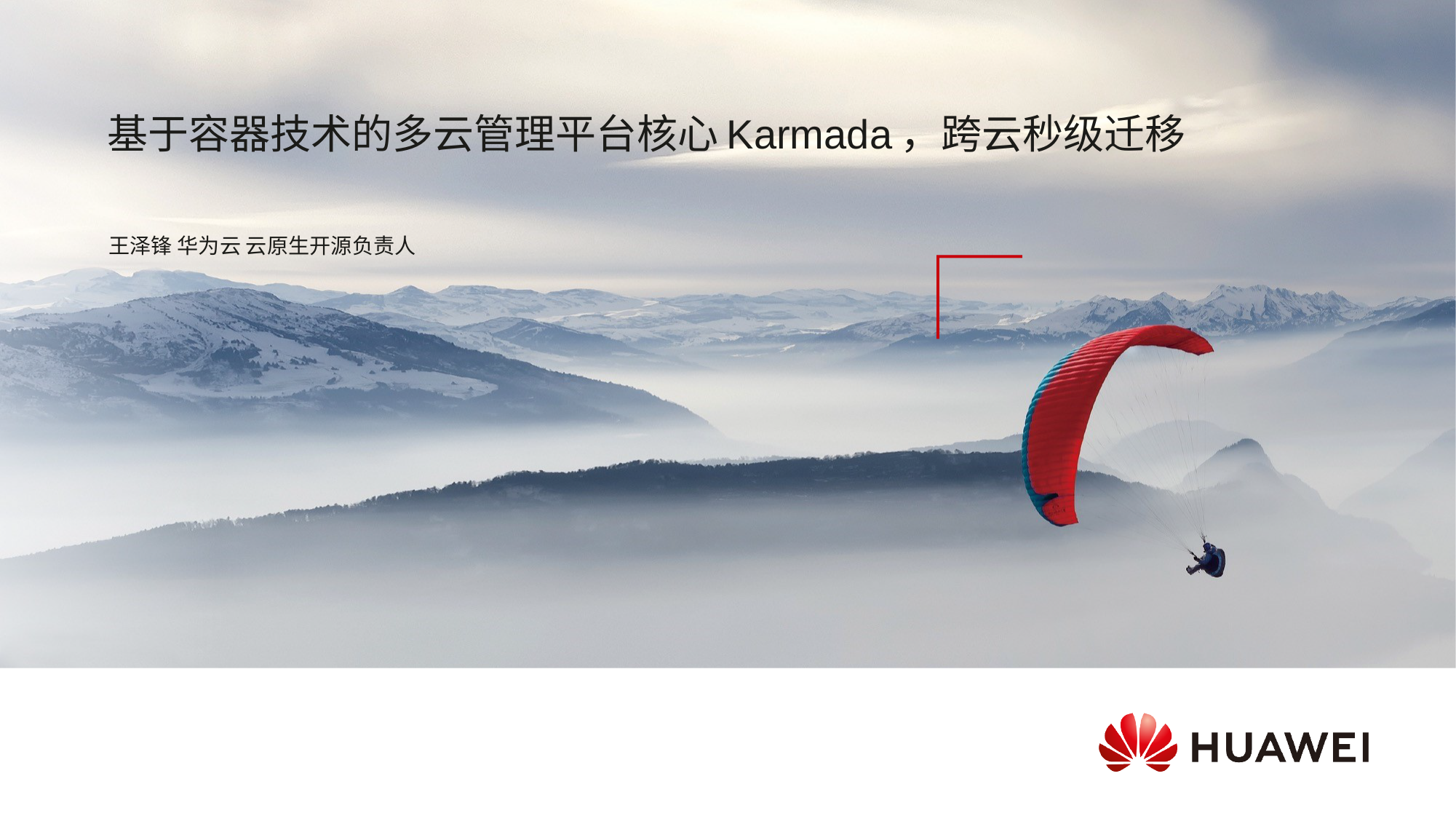

# 基于容器技术的多云管理平台核心Karmada，跨云秒级迁移
王泽锋 华为云 云原生开源负责人